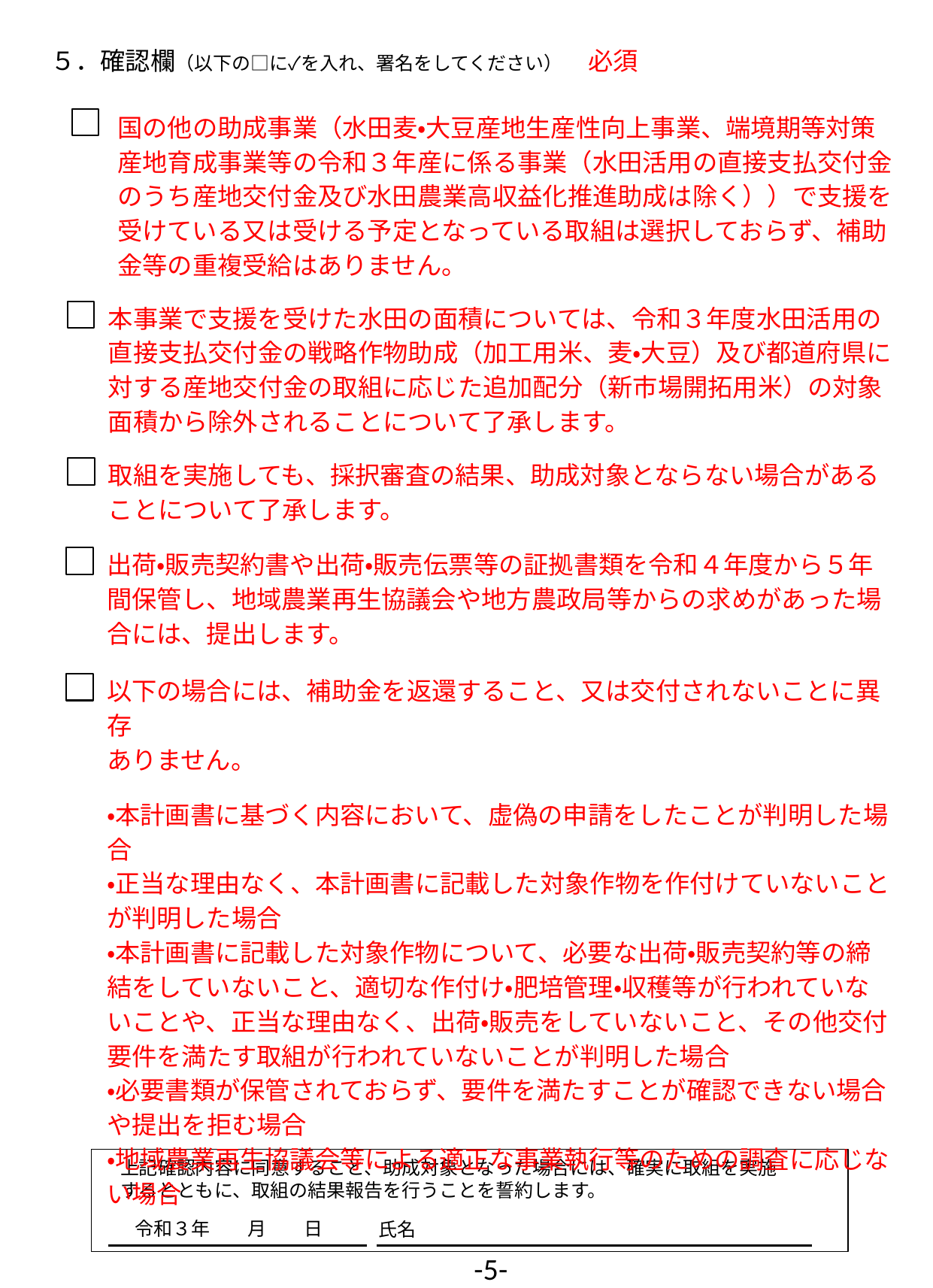

５．確認欄（以下の□に✓を入れ、署名をしてください）　必須
国の他の助成事業（水田麦・大豆産地生産性向上事業、端境期等対策産地育成事業等の令和３年産に係る事業（水田活用の直接支払交付金のうち産地交付金及び水田農業高収益化推進助成は除く））で支援を受けている又は受ける予定となっている取組は選択しておらず、補助金等の重複受給はありません。

本事業で支援を受けた水田の面積については、令和３年度水田活用の直接支払交付金の戦略作物助成（加工用米、麦・大豆）及び都道府県に対する産地交付金の取組に応じた追加配分（新市場開拓用米）の対象面積から除外されることについて了承します。

取組を実施しても、採択審査の結果、助成対象とならない場合があることについて了承します。

出荷・販売契約書や出荷・販売伝票等の証拠書類を令和４年度から５年間保管し、地域農業再生協議会や地方農政局等からの求めがあった場合には、提出します。

以下の場合には、補助金を返還すること、又は交付されないことに異存
ありません。

・本計画書に基づく内容において、虚偽の申請をしたことが判明した場合
・正当な理由なく、本計画書に記載した対象作物を作付けていないことが判明した場合
・本計画書に記載した対象作物について、必要な出荷・販売契約等の締結をしていないこと、適切な作付け・肥培管理・収穫等が行われていないことや、正当な理由なく、出荷・販売をしていないこと、その他交付要件を満たす取組が行われていないことが判明した場合
・必要書類が保管されておらず、要件を満たすことが確認できない場合や提出を拒む場合
・地域農業再生協議会等による適正な事業執行等のための調査に応じない場合

上記確認内容に同意すること、助成対象となった場合には、確実に取組を実施するとともに、取組の結果報告を行うことを誓約します。
令和３年　　月　　日
氏名

-5-